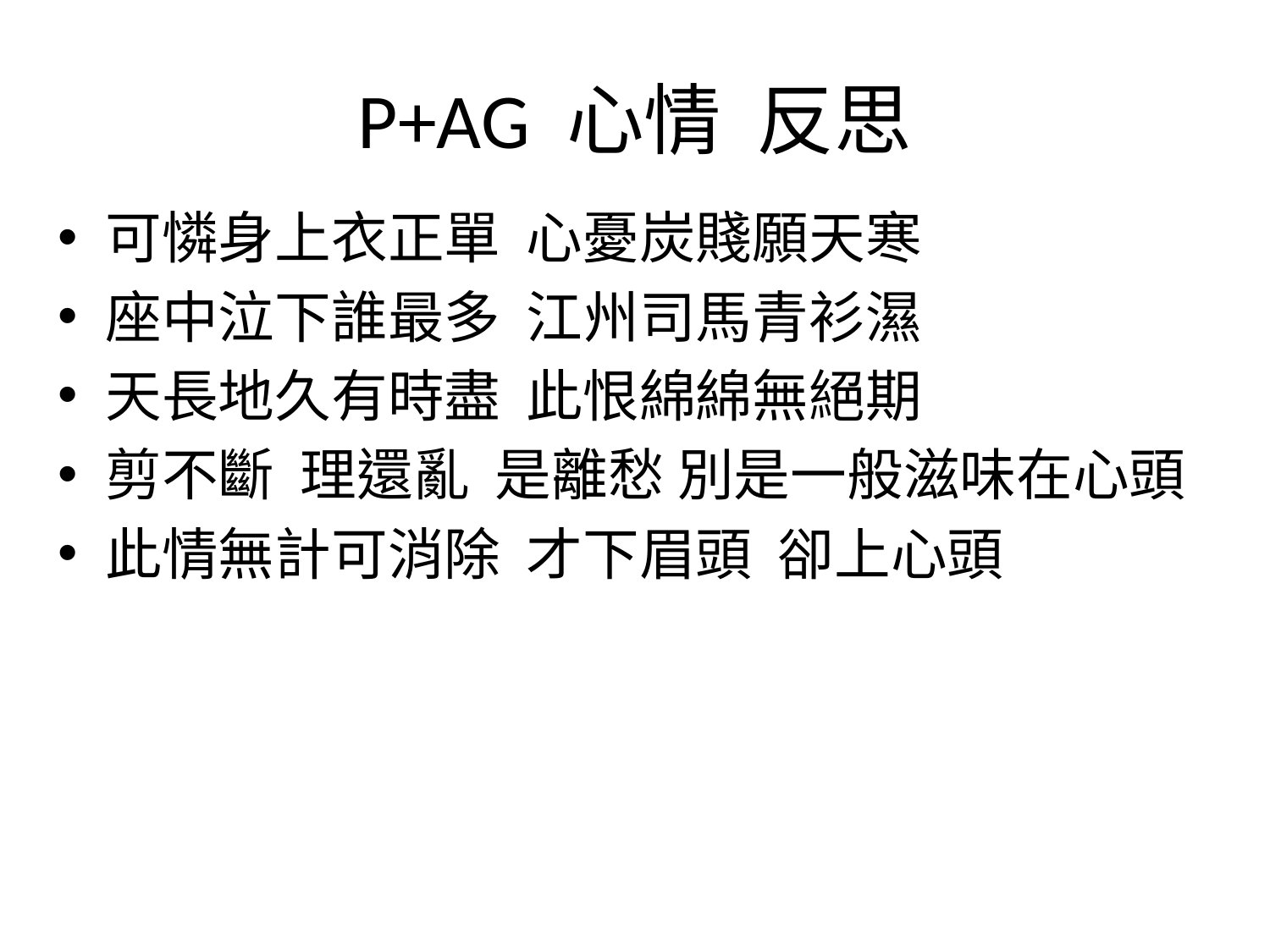

# P+AG 心情  反思
可憐身上衣正單  心憂炭賤願天寒
座中泣下誰最多  江州司馬青衫濕
天長地久有時盡  此恨綿綿無絕期
剪不斷  理還亂  是離愁 別是一般滋味在心頭
此情無計可消除  才下眉頭  卻上心頭